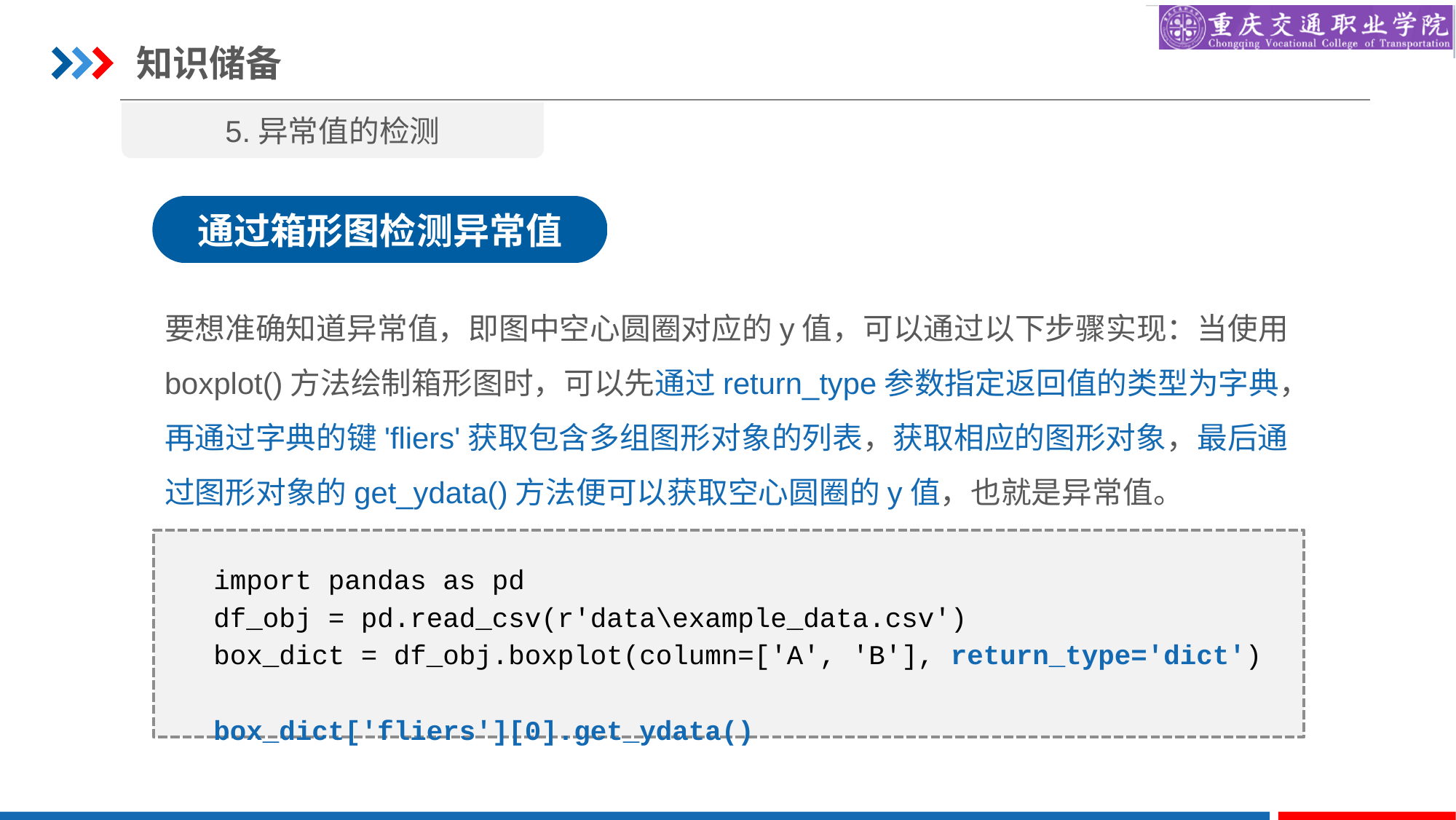

知识储备

5.异常值的检测
通过箱形图检测异常值
要想准确知道异常值，即图中空心圆圈对应的y值，可以通过以下步骤实现：当使用boxplot()方法绘制箱形图时，可以先通过return_type参数指定返回值的类型为字典，再通过字典的键'fliers'获取包含多组图形对象的列表，获取相应的图形对象，最后通过图形对象的get_ydata()方法便可以获取空心圆圈的y值，也就是异常值。

import pandas as pd
df_obj = pd.read_csv(r'data\example_data.csv')
box_dict = df_obj.boxplot(column=['A', 'B'], return_type='dict')
box_dict['fliers'][0].get_ydata()